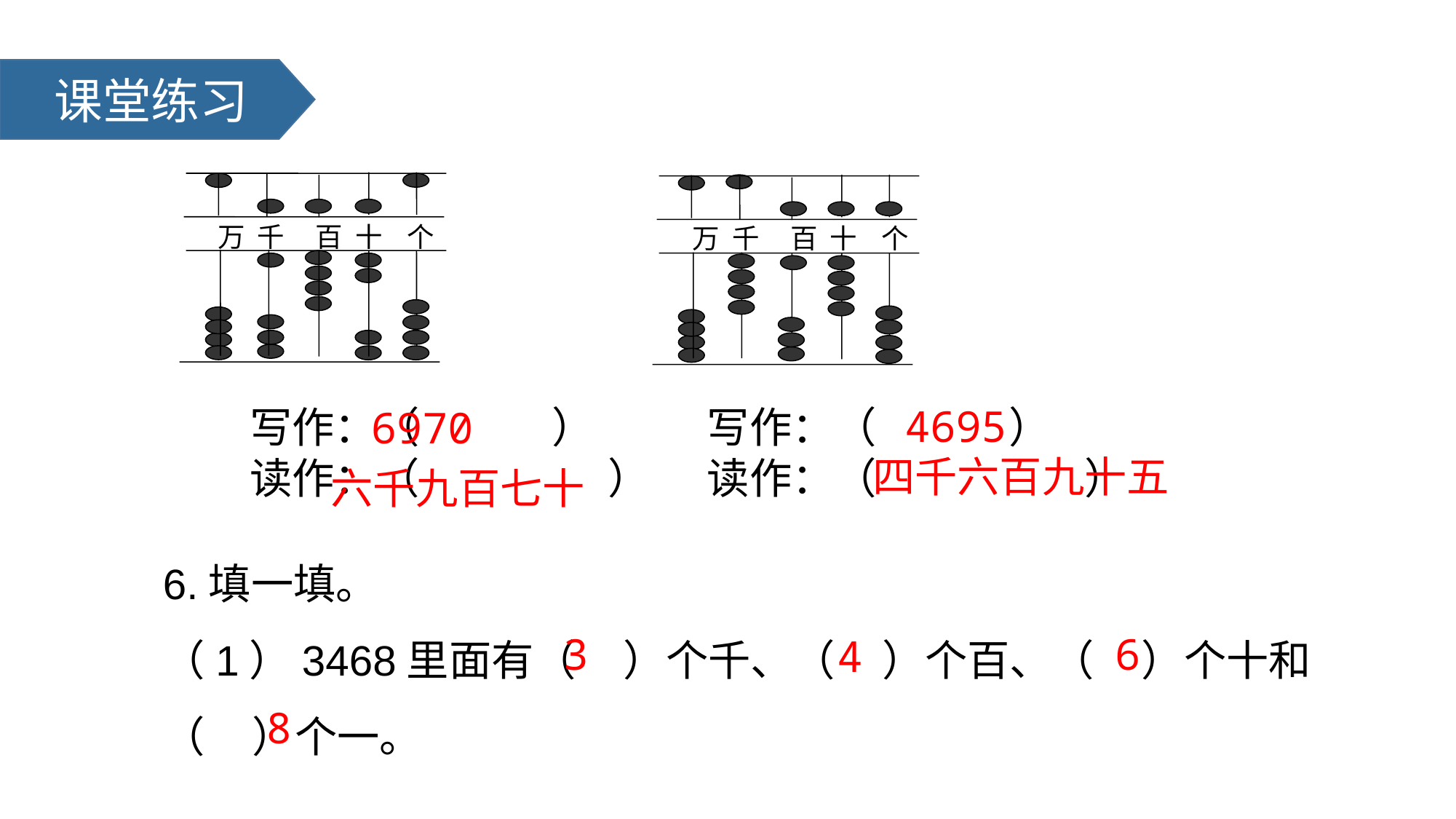

课堂练习

万  千     百  十    个
万  千     百  十    个
4695
四千六百九十五
 写作：（              ）            写作：（              ）
 读作：（                    ）      读作：（                      ）
6970
六千九百七十
6.填一填。
（1）3468里面有（     ）个千、（     ）个百、（     ）个十和（     ）个一。
6
3
4
8